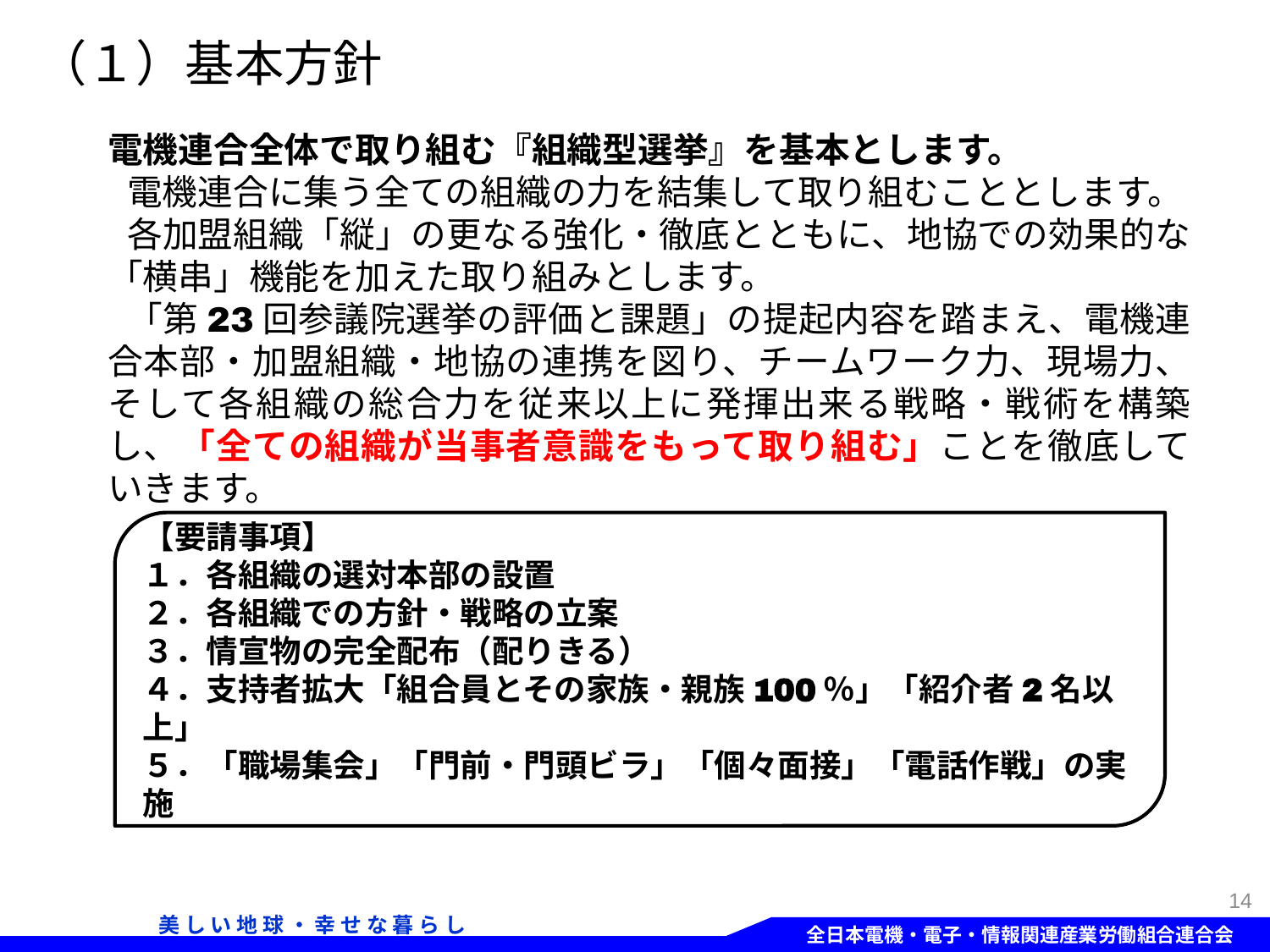

（１）基本方針
電機連合全体で取り組む『組織型選挙』を基本とします。
電機連合に集う全ての組織の力を結集して取り組むこととします。
各加盟組織「縦」の更なる強化・徹底とともに、地協での効果的な「横串」機能を加えた取り組みとします。
「第23回参議院選挙の評価と課題」の提起内容を踏まえ、電機連合本部・加盟組織・地協の連携を図り、チームワーク力、現場力、そして各組織の総合力を従来以上に発揮出来る戦略・戦術を構築し、「全ての組織が当事者意識をもって取り組む」ことを徹底していきます。
【要請事項】
１．各組織の選対本部の設置
２．各組織での方針・戦略の立案
３．情宣物の完全配布（配りきる）
４．支持者拡大「組合員とその家族・親族100％」「紹介者2名以上」
５．「職場集会」「門前・門頭ビラ」「個々面接」「電話作戦」の実施
14